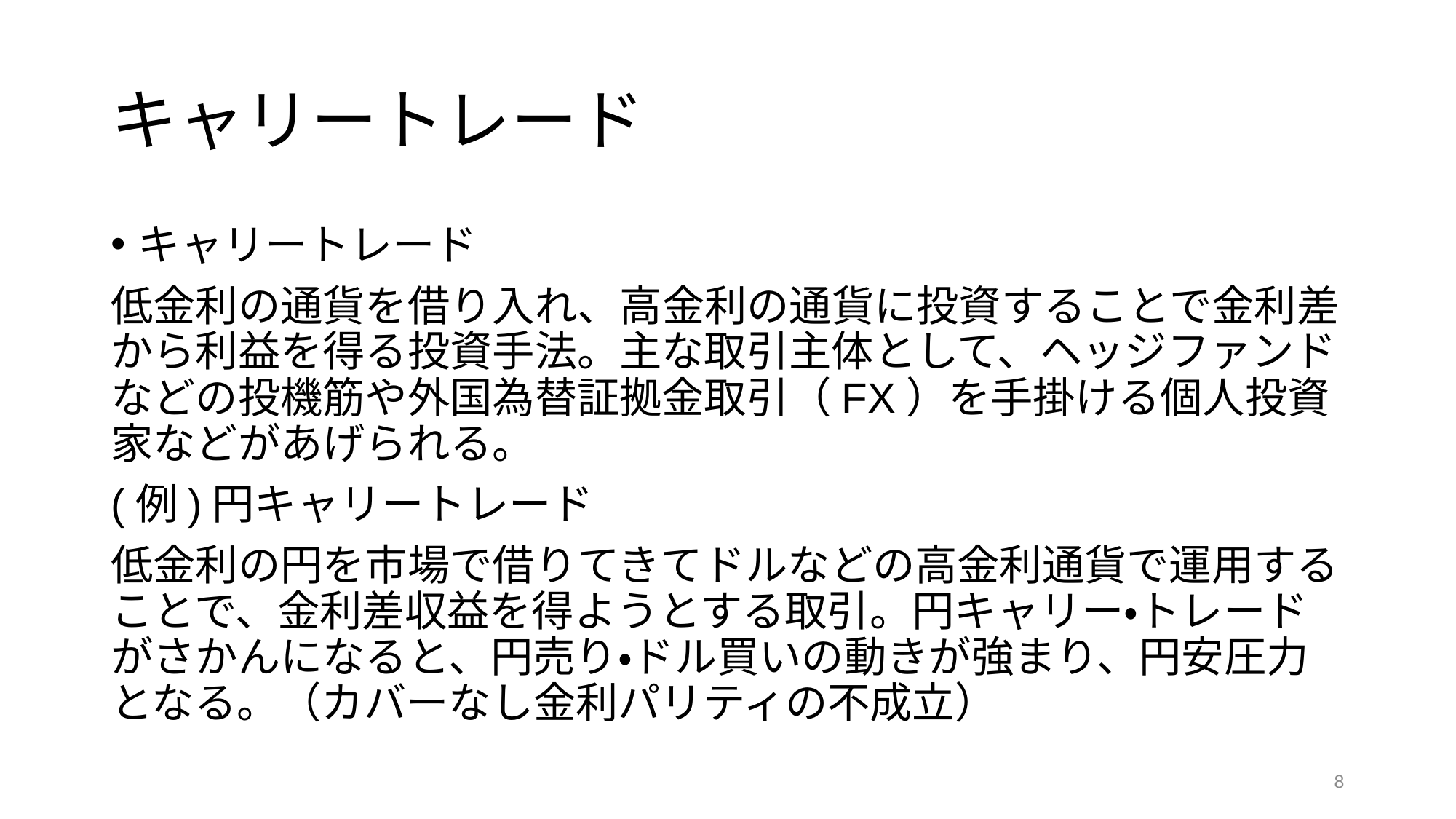

# キャリートレード
キャリートレード
低金利の通貨を借り入れ、高金利の通貨に投資することで金利差から利益を得る投資手法。主な取引主体として、ヘッジファンドなどの投機筋や外国為替証拠金取引（FX）を手掛ける個人投資家などがあげられる。
(例)円キャリートレード
低金利の円を市場で借りてきてドルなどの高金利通貨で運用することで、金利差収益を得ようとする取引。円キャリー・トレードがさかんになると、円売り・ドル買いの動きが強まり、円安圧力となる。（カバーなし金利パリティの不成立）
8